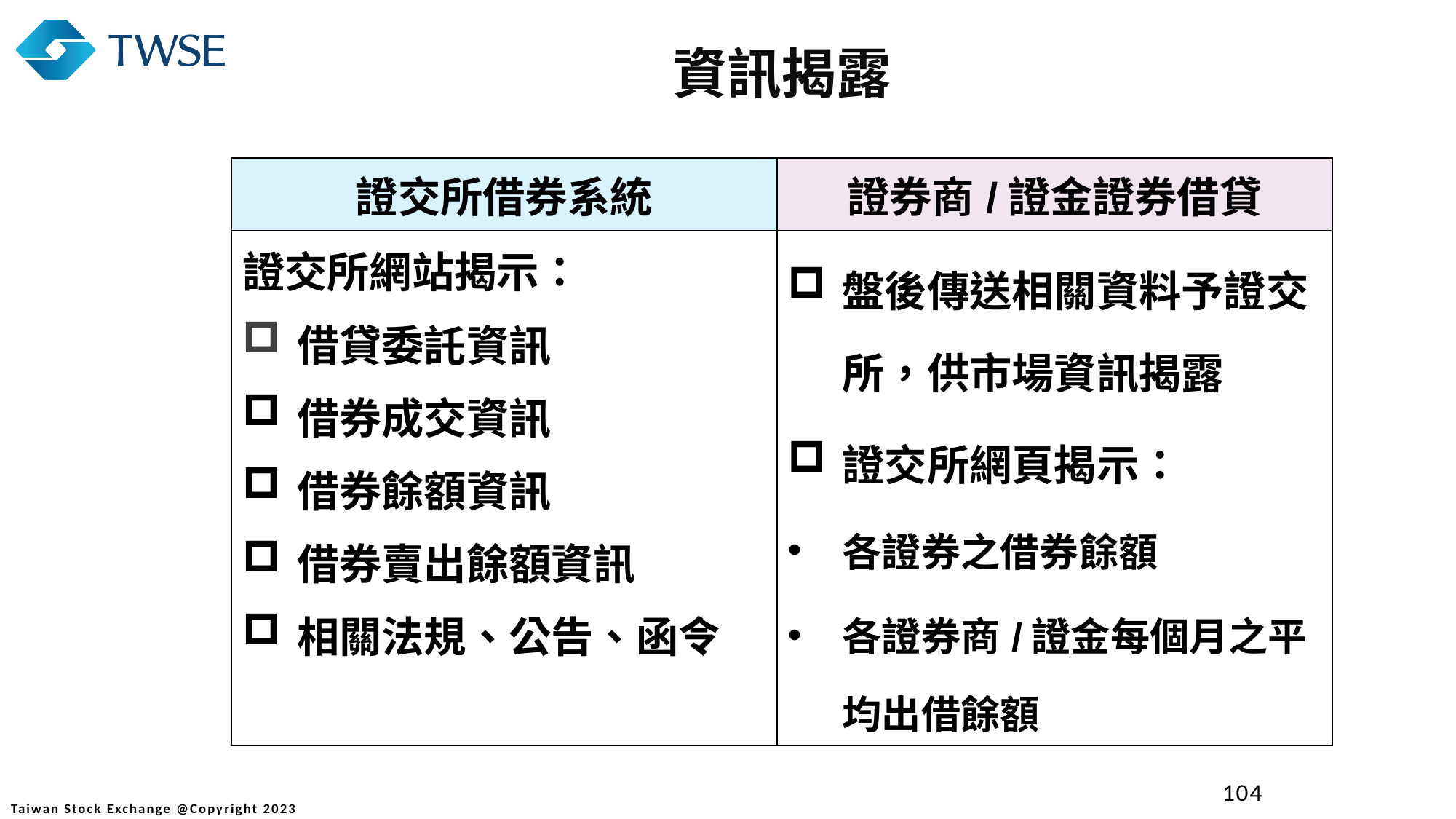

資訊揭露
| 證交所借券系統 | 證券商/證金證券借貸 |
| --- | --- |
| 證交所網站揭示： 借貸委託資訊 借券成交資訊 借券餘額資訊 借券賣出餘額資訊 相關法規、公告、函令 | 盤後傳送相關資料予證交所，供市場資訊揭露 證交所網頁揭示： 各證券之借券餘額 各證券商/證金每個月之平均出借餘額 |
104